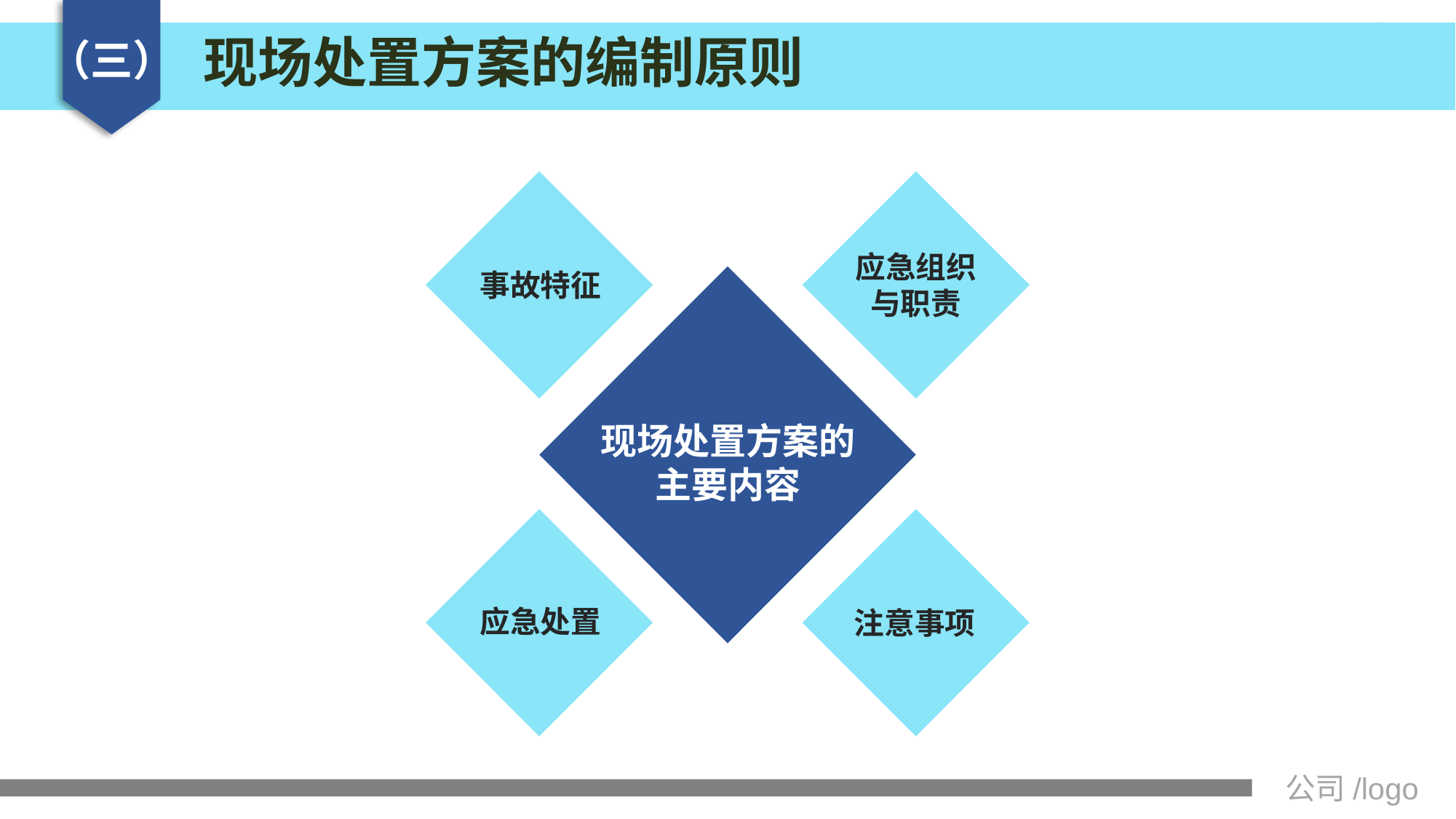

现场处置方案的编制原则
（三）

应急组织
与职责
事故特征

现场处置方案的主要内容

应急处置
注意事项
公司/logo